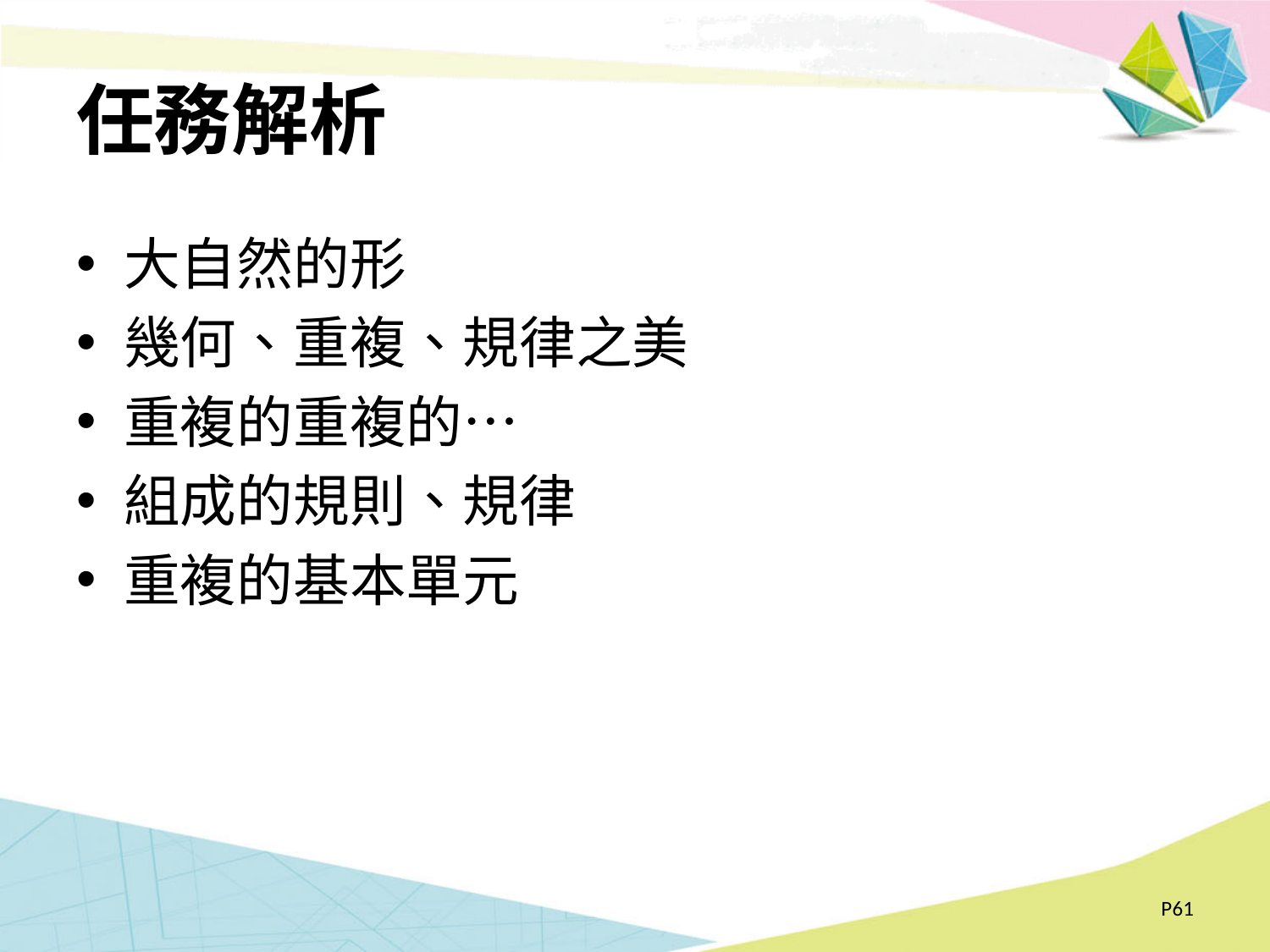

# 任務解析
大自然的形
幾何、重複、規律之美
重複的重複的…
組成的規則、規律
重複的基本單元

P61